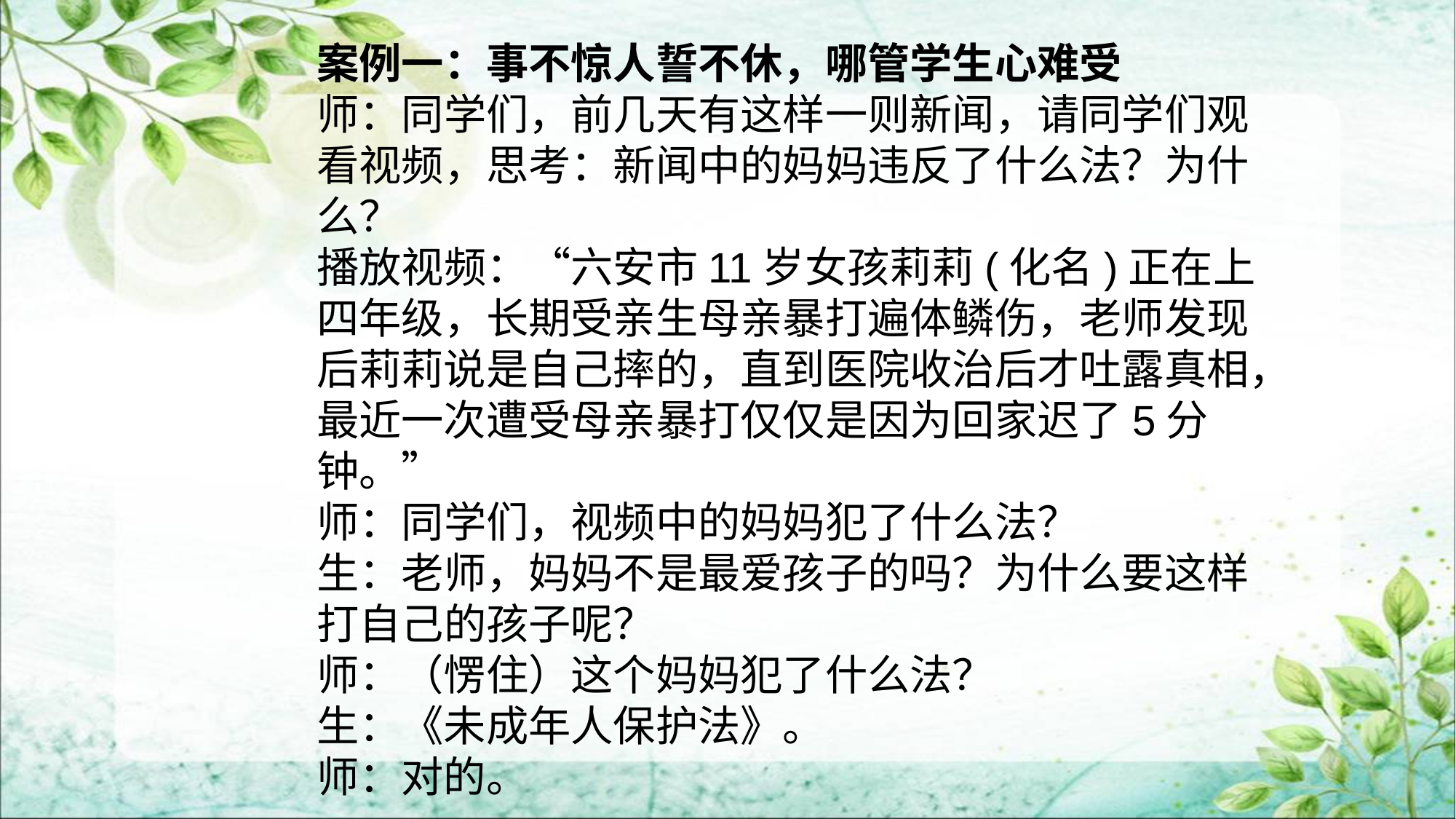

案例一：事不惊人誓不休，哪管学生心难受
师：同学们，前几天有这样一则新闻，请同学们观看视频，思考：新闻中的妈妈违反了什么法？为什么？
播放视频：“六安市11岁女孩莉莉(化名)正在上四年级，长期受亲生母亲暴打遍体鳞伤，老师发现后莉莉说是自己摔的，直到医院收治后才吐露真相，最近一次遭受母亲暴打仅仅是因为回家迟了5分钟。”
师：同学们，视频中的妈妈犯了什么法？
生：老师，妈妈不是最爱孩子的吗？为什么要这样打自己的孩子呢？
师：（愣住）这个妈妈犯了什么法？
生：《未成年人保护法》。
师：对的。